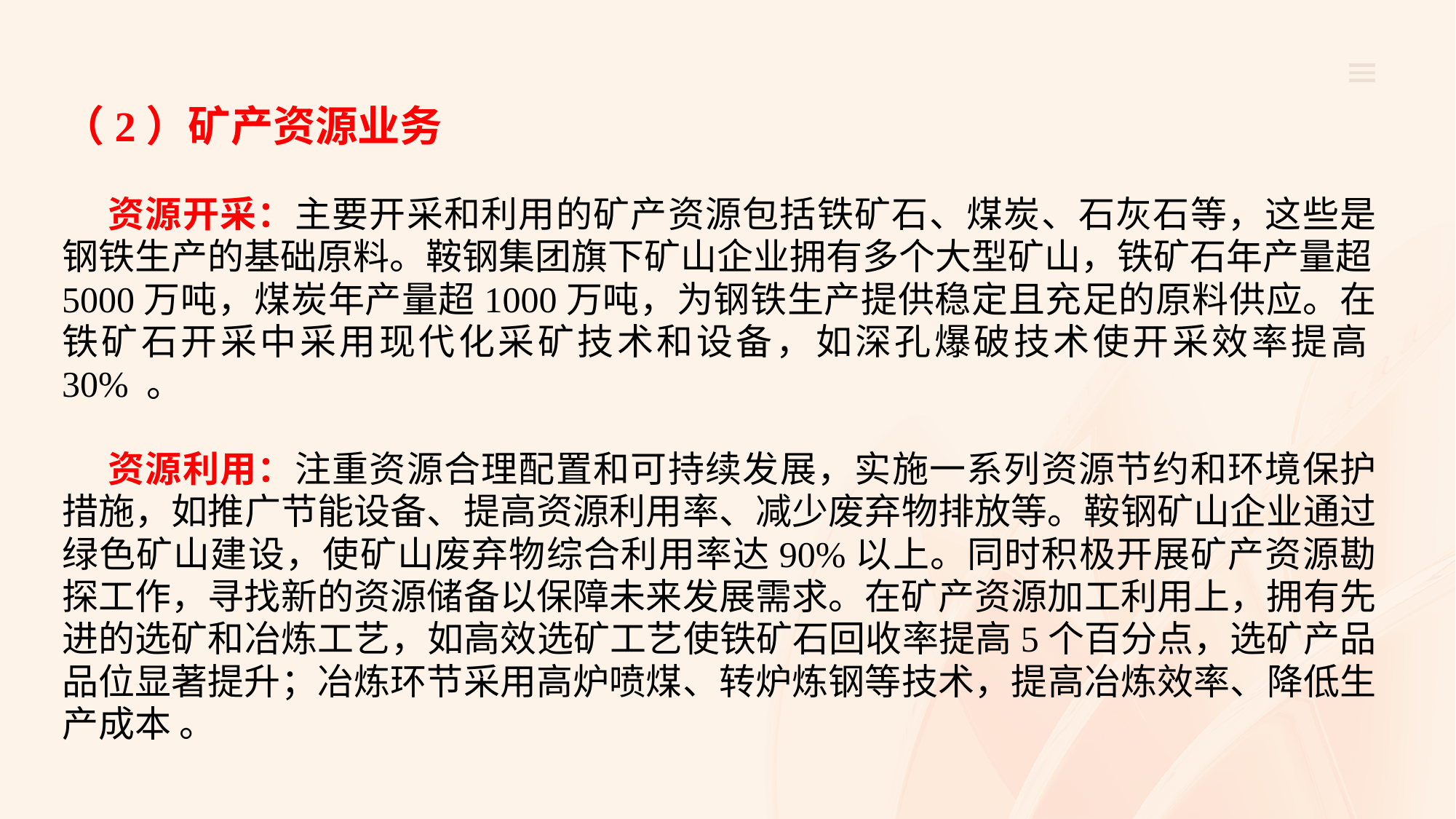

（2）矿产资源业务​

    资源开采：主要开采和利用的矿产资源包括铁矿石、煤炭、石灰石等，这些是钢铁生产的基础原料。鞍钢集团旗下矿山企业拥有多个大型矿山，铁矿石年产量超5000万吨，煤炭年产量超1000万吨，为钢铁生产提供稳定且充足的原料供应。在铁矿石开采中采用现代化采矿技术和设备，如深孔爆破技术使开采效率提高30% 。​

    资源利用：注重资源合理配置和可持续发展，实施一系列资源节约和环境保护措施，如推广节能设备、提高资源利用率、减少废弃物排放等。鞍钢矿山企业通过绿色矿山建设，使矿山废弃物综合利用率达90%以上。同时积极开展矿产资源勘探工作，寻找新的资源储备以保障未来发展需求。在矿产资源加工利用上，拥有先进的选矿和冶炼工艺，如高效选矿工艺使铁矿石回收率提高5个百分点，选矿产品品位显著提升；冶炼环节采用高炉喷煤、转炉炼钢等技术，提高冶炼效率、降低生产成本 。​